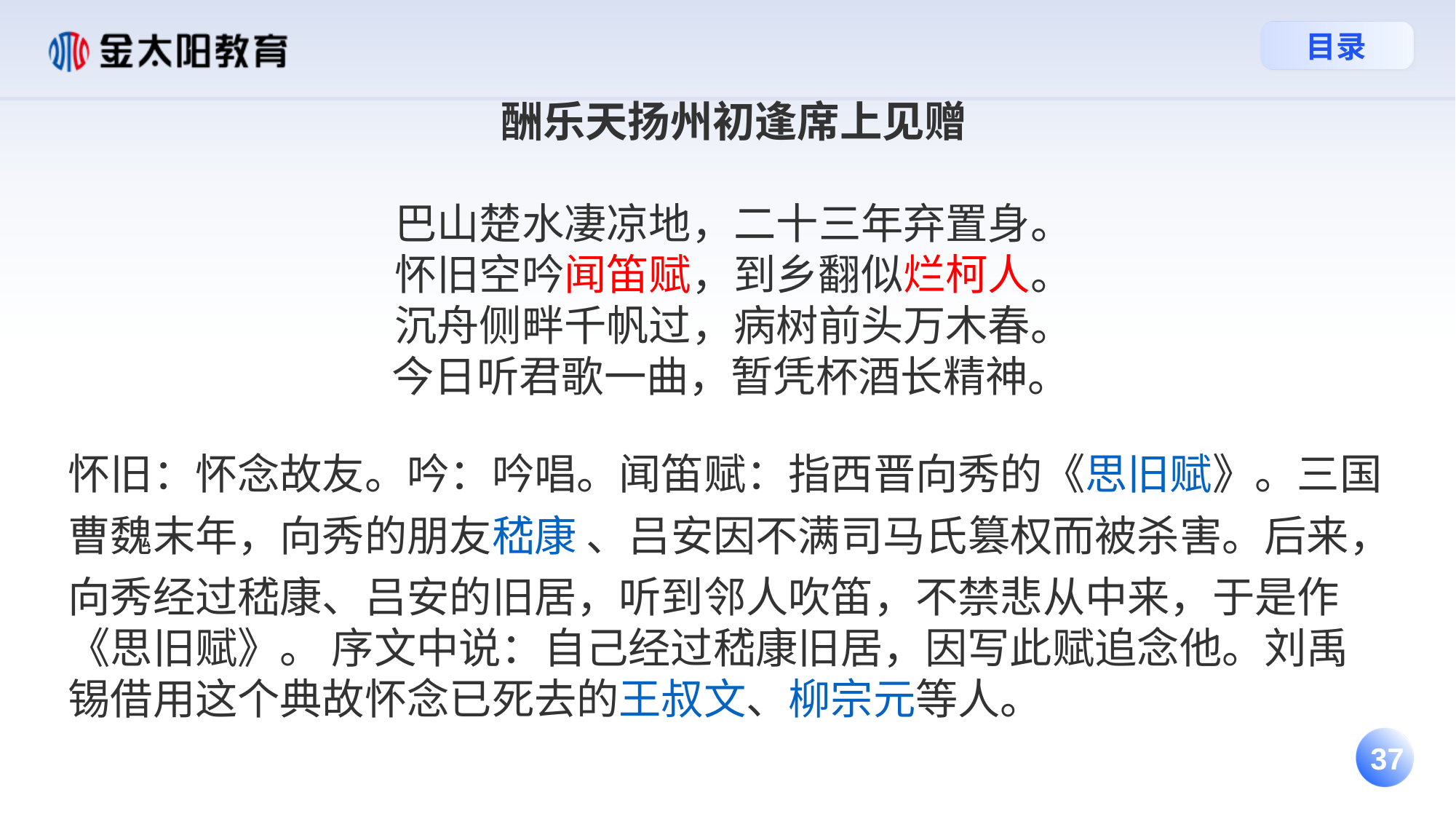

酬乐天扬州初逢席上见赠

巴山楚水凄凉地，二十三年弃置身。
怀旧空吟闻笛赋，到乡翻似烂柯人。
沉舟侧畔千帆过，病树前头万木春。
今日听君歌一曲，暂凭杯酒长精神。
怀旧：怀念故友。吟：吟唱。闻笛赋：指西晋向秀的《思旧赋》。三国曹魏末年，向秀的朋友嵇康 、吕安因不满司马氏篡权而被杀害。后来，向秀经过嵇康、吕安的旧居，听到邻人吹笛，不禁悲从中来，于是作《思旧赋》。 序文中说：自己经过嵇康旧居，因写此赋追念他。刘禹锡借用这个典故怀念已死去的王叔文、柳宗元等人。